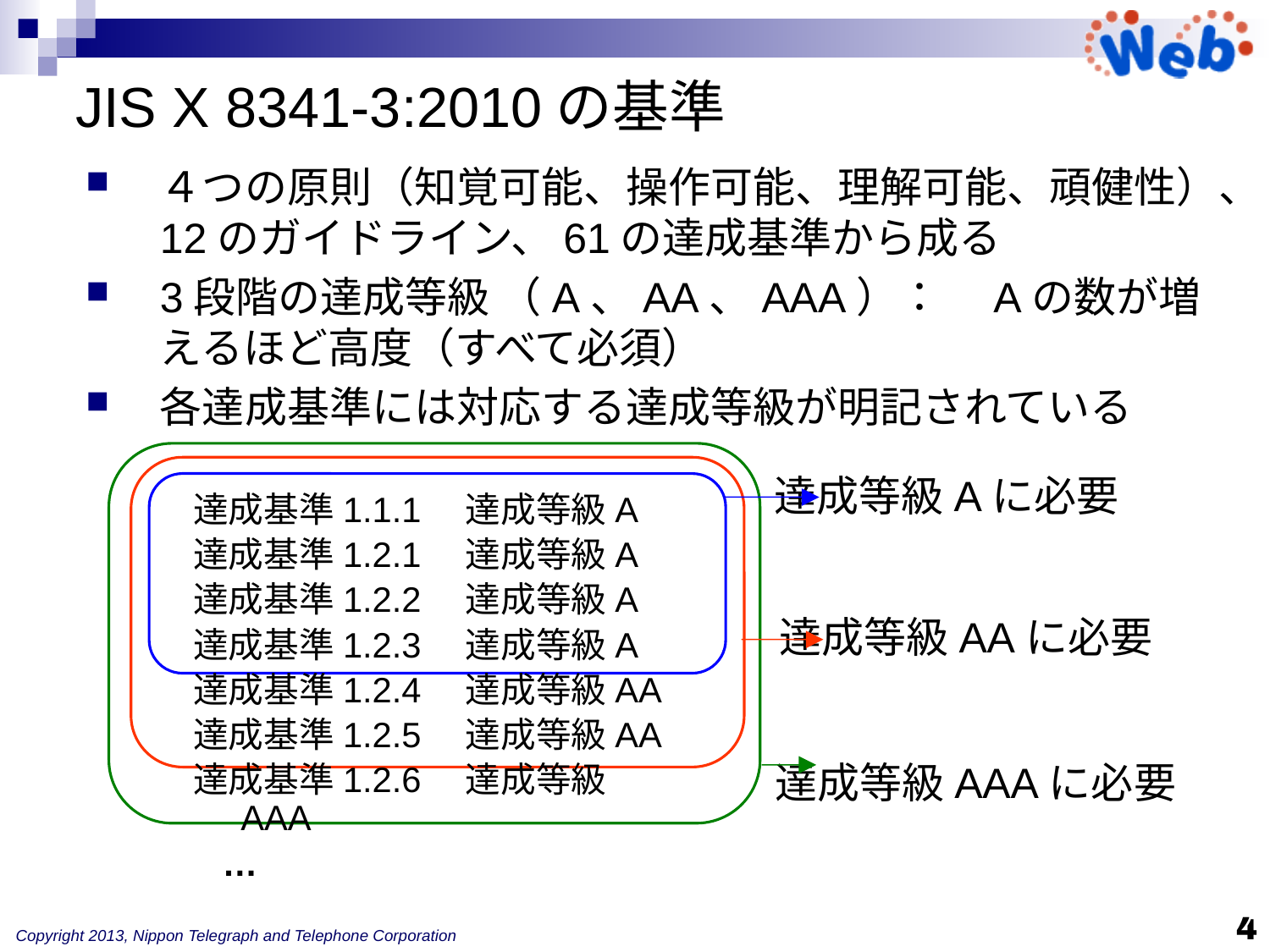

# JIS X 8341-3:2010の基準
４つの原則（知覚可能、操作可能、理解可能、頑健性）、12のガイドライン、61の達成基準から成る
3段階の達成等級 （A、AA、AAA）：　Aの数が増えるほど高度（すべて必須）
各達成基準には対応する達成等級が明記されている

達成等級Aに必要

達成基準1.1.1　達成等級A
達成基準1.2.1　達成等級A
達成基準1.2.2　達成等級A
達成基準1.2.3　達成等級A
達成基準1.2.4　達成等級AA
達成基準1.2.5　達成等級AA
達成基準1.2.6　達成等級AAA
   …

達成等級AAに必要

達成等級AAAに必要

4